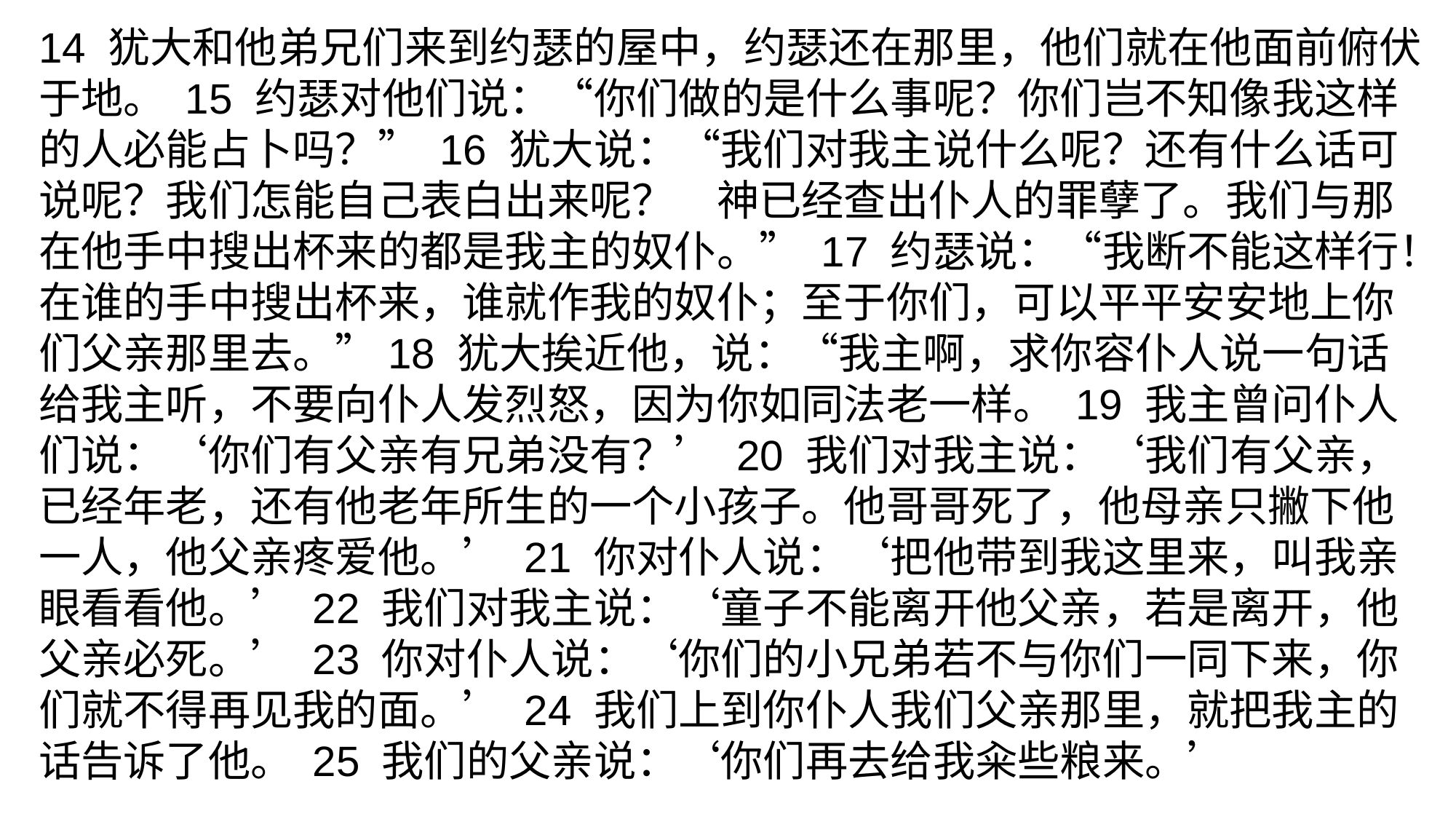

14 犹大和他弟兄们来到约瑟的屋中，约瑟还在那里，他们就在他面前俯伏于地。 15 约瑟对他们说：“你们做的是什么事呢？你们岂不知像我这样的人必能占卜吗？” 16 犹大说：“我们对我主说什么呢？还有什么话可说呢？我们怎能自己表白出来呢？　神已经查出仆人的罪孽了。我们与那在他手中搜出杯来的都是我主的奴仆。” 17 约瑟说：“我断不能这样行！在谁的手中搜出杯来，谁就作我的奴仆；至于你们，可以平平安安地上你们父亲那里去。”18 犹大挨近他，说：“我主啊，求你容仆人说一句话给我主听，不要向仆人发烈怒，因为你如同法老一样。 19 我主曾问仆人们说：‘你们有父亲有兄弟没有？’ 20 我们对我主说：‘我们有父亲，已经年老，还有他老年所生的一个小孩子。他哥哥死了，他母亲只撇下他一人，他父亲疼爱他。’ 21 你对仆人说：‘把他带到我这里来，叫我亲眼看看他。’ 22 我们对我主说：‘童子不能离开他父亲，若是离开，他父亲必死。’ 23 你对仆人说：‘你们的小兄弟若不与你们一同下来，你们就不得再见我的面。’ 24 我们上到你仆人我们父亲那里，就把我主的话告诉了他。 25 我们的父亲说：‘你们再去给我籴些粮来。’
‪‪‪